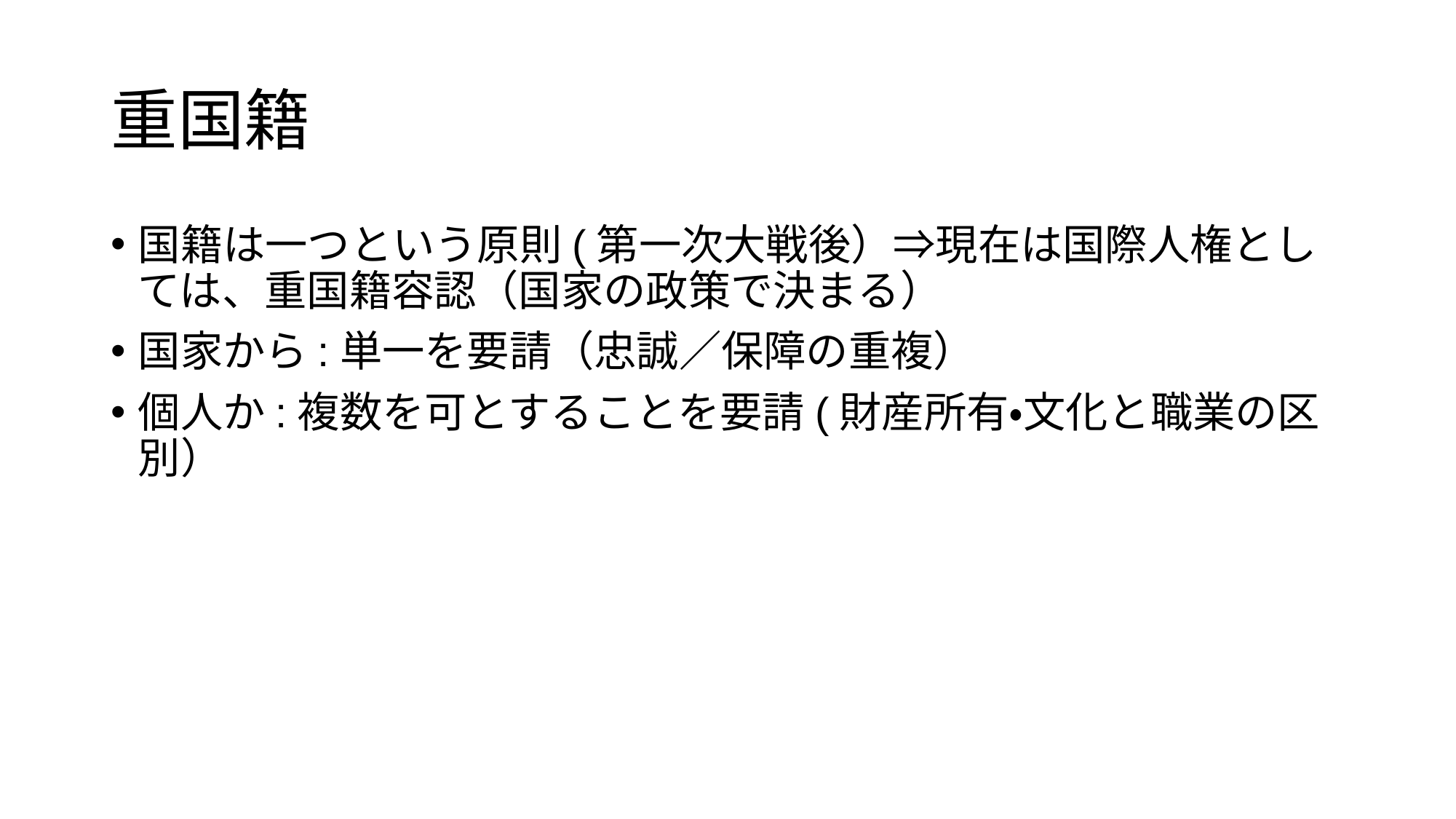

# 重国籍
国籍は一つという原則(第一次大戦後）⇒現在は国際人権としては、重国籍容認（国家の政策で決まる）
国家から:単一を要請（忠誠／保障の重複）
個人か:複数を可とすることを要請(財産所有・文化と職業の区別）